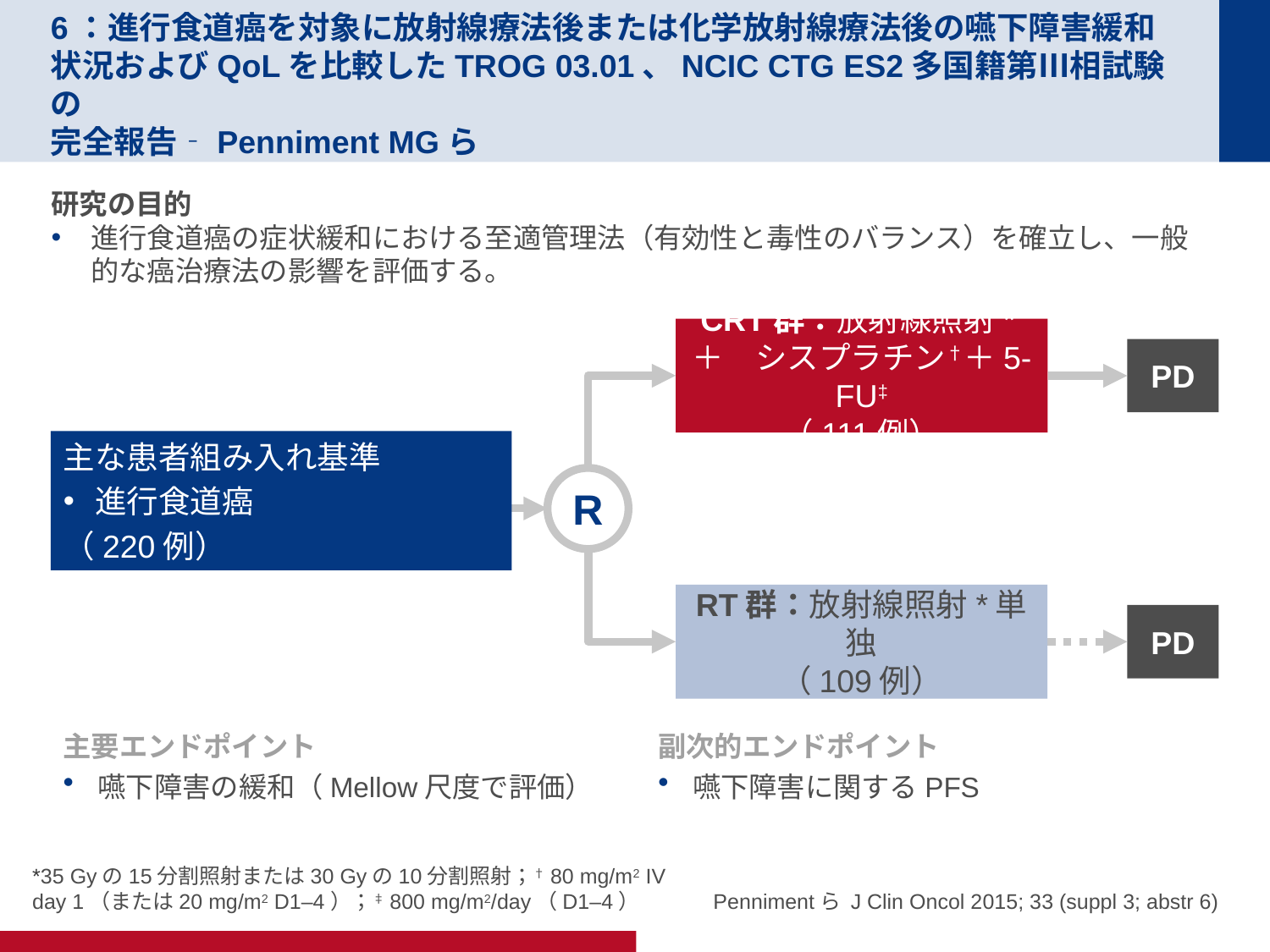

# 6：進行食道癌を対象に放射線療法後または化学放射線療法後の嚥下障害緩和 状況およびQoLを比較したTROG 03.01、NCIC CTG ES2多国籍第Ⅲ相試験の 完全報告‐Penniment MGら
研究の目的
進行食道癌の症状緩和における至適管理法（有効性と毒性のバランス）を確立し、一般的な癌治療法の影響を評価する。
CRT群：放射線照射*＋　シスプラチン†＋5-FU‡
（111例）
PD
主な患者組み入れ基準
進行食道癌
（220例）
R
RT群：放射線照射*単独
（109例）
PD
主要エンドポイント
嚥下障害の緩和（Mellow尺度で評価）
副次的エンドポイント
嚥下障害に関するPFS
*35 Gyの15分割照射または30 Gyの10分割照射；†80 mg/m2 IV day 1（または20 mg/m2 D1–4）；‡800 mg/m2/day（D1–4）
Pennimentら J Clin Oncol 2015; 33 (suppl 3; abstr 6)